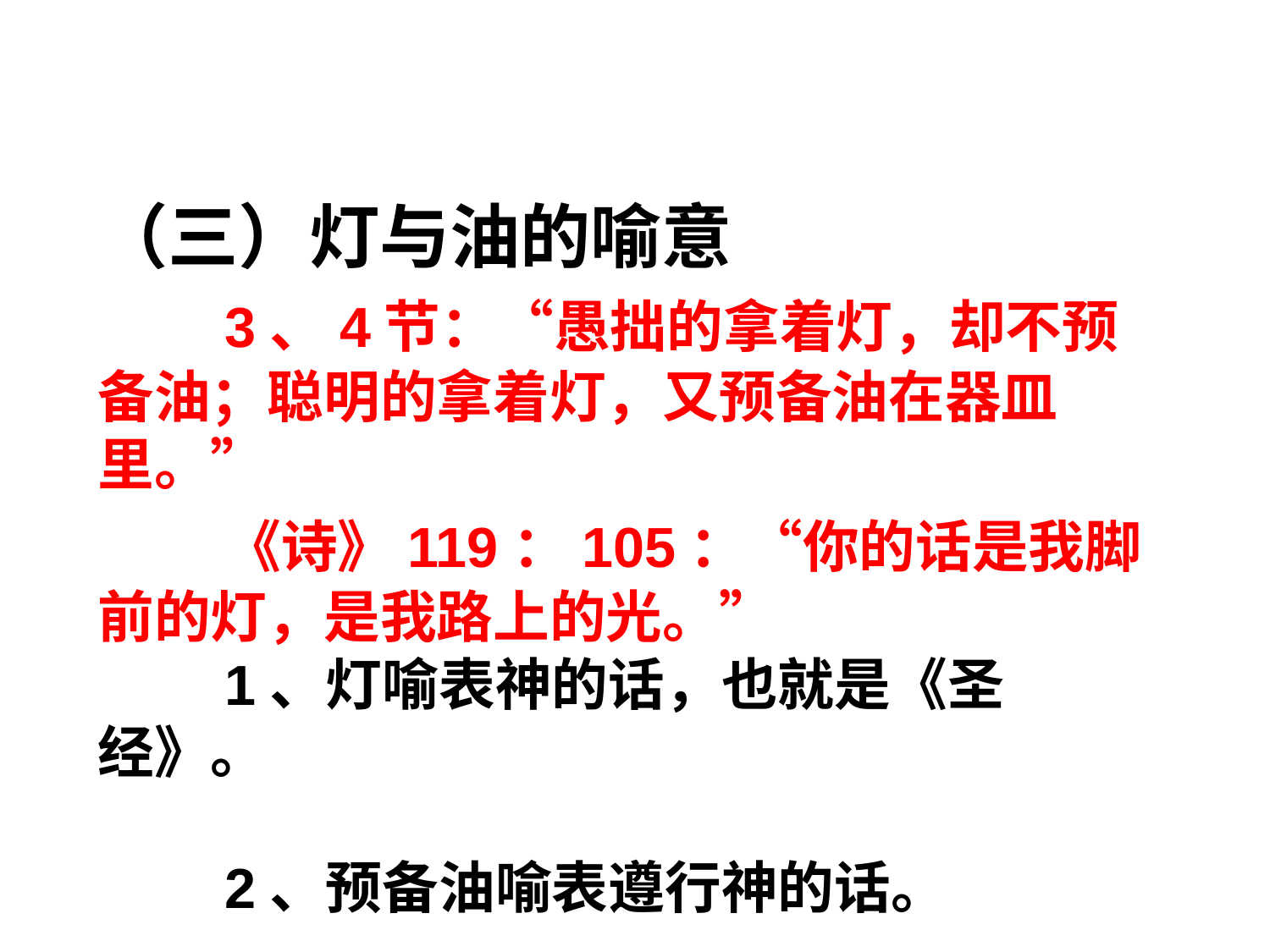

# （三）灯与油的喻意 3、4节：“愚拙的拿着灯，却不预备油；聪明的拿着灯，又预备油在器皿里。” 《诗》119：105：“你的话是我脚前的灯，是我路上的光。” 1、灯喻表神的话，也就是《圣经》。 2、预备油喻表遵行神的话。